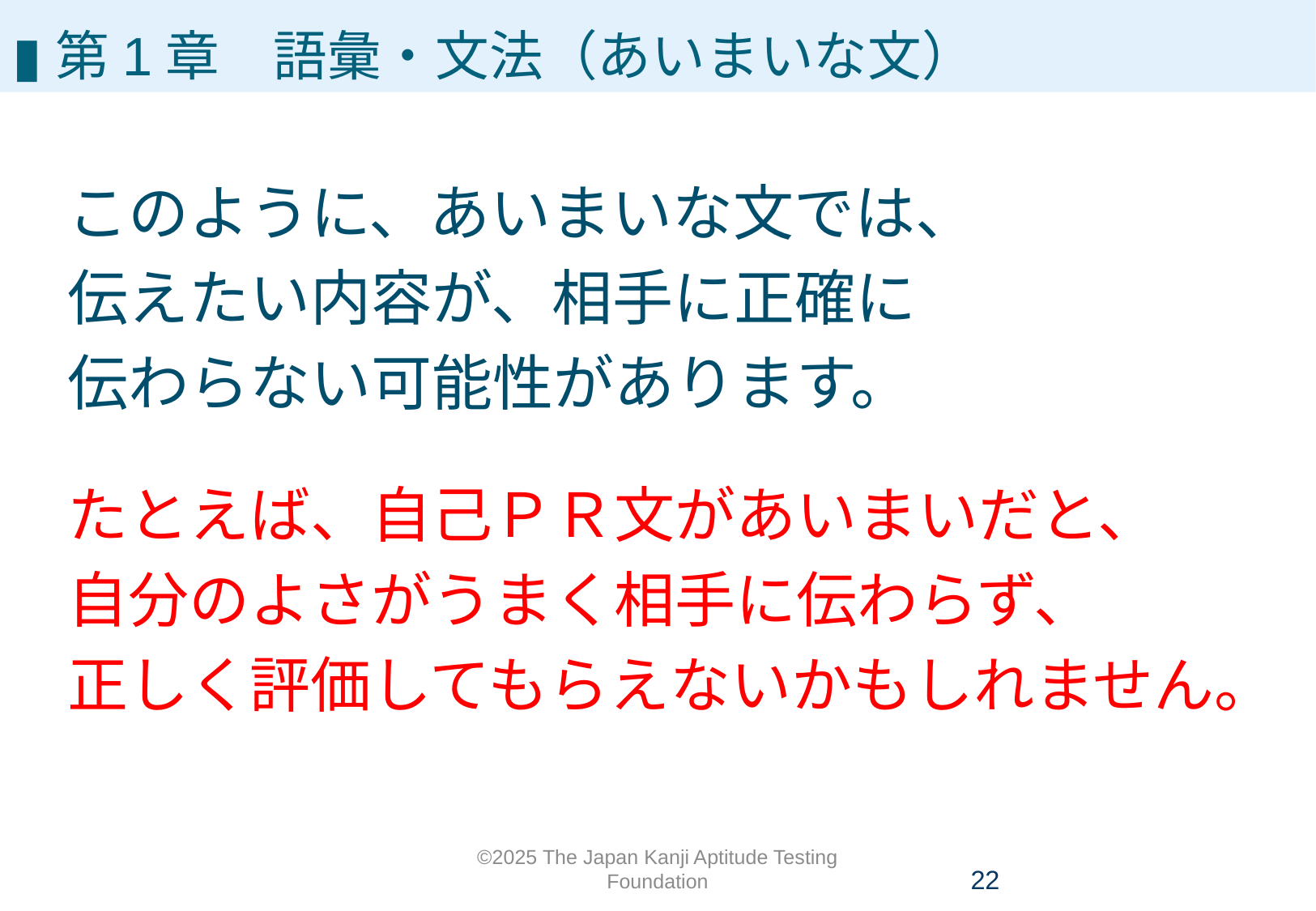

▮第1章　語彙・文法（あいまいな文）
このように、あいまいな文では、
伝えたい内容が、相手に正確に
伝わらない可能性があります。

たとえば、自己ＰＲ文があいまいだと、
自分のよさがうまく相手に伝わらず、
正しく評価してもらえないかもしれません。

©2025 The Japan Kanji Aptitude Testing Foundation
22